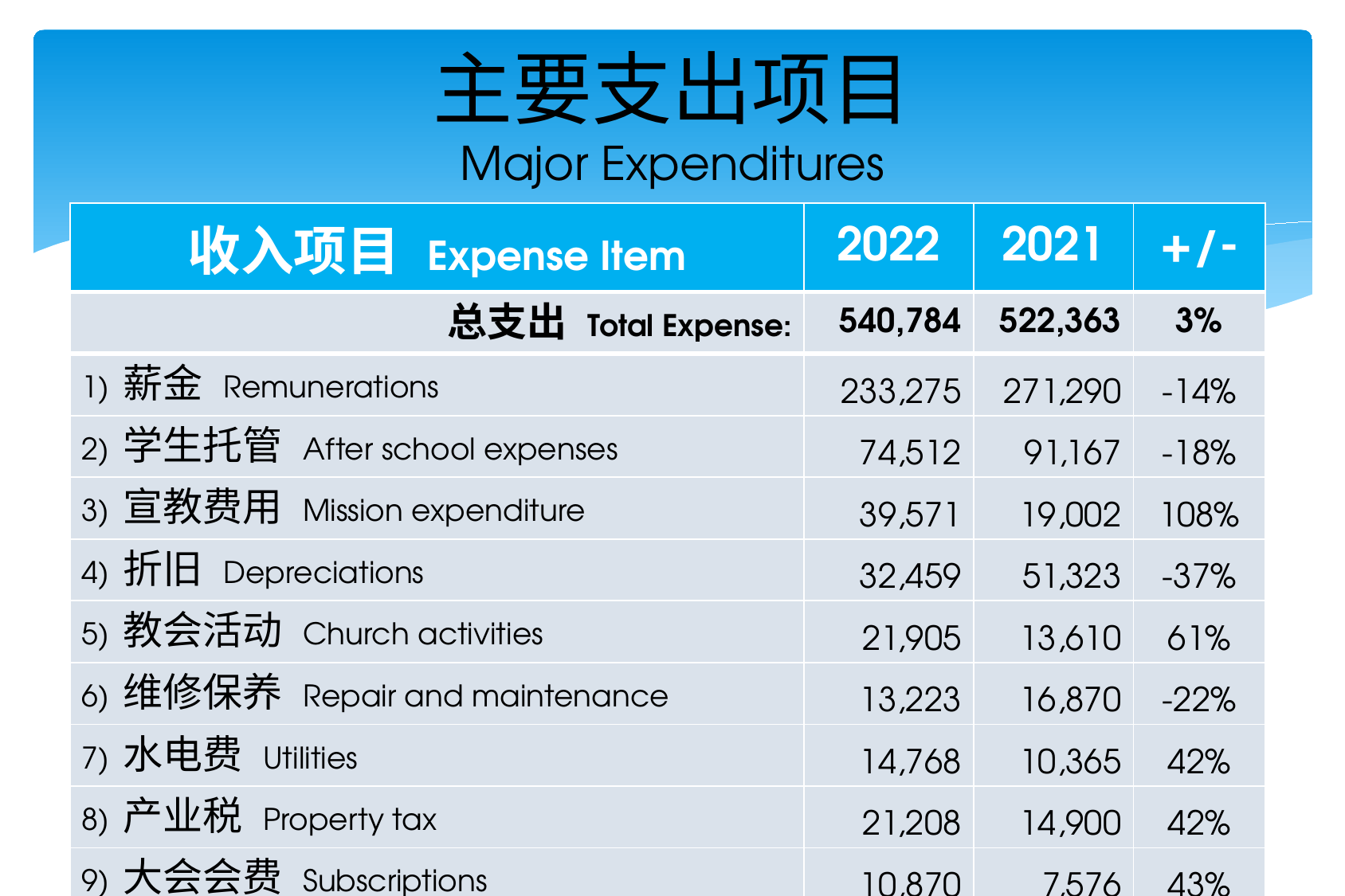

# 主要支出项目 Major Expenditures
| 收入项目 Expense Item | 2022 | 2021 | +/- |
| --- | --- | --- | --- |
| 总支出 Total Expense: | 540,784 | 522,363 | 3% |
| 1) 薪金 Remunerations | 233,275 | 271,290 | -14% |
| 2) 学生托管 After school expenses | 74,512 | 91,167 | -18% |
| 3) 宣教费用 Mission expenditure | 39,571 | 19,002 | 108% |
| 4) 折旧 Depreciations | 32,459 | 51,323 | -37% |
| 5) 教会活动 Church activities | 21,905 | 13,610 | 61% |
| 6) 维修保养 Repair and maintenance | 13,223 | 16,870 | -22% |
| 7) 水电费 Utilities | 14,768 | 10,365 | 42% |
| 8) 产业税 Property tax | 21,208 | 14,900 | 42% |
| 9) 大会会费 Subscriptions | 10,870 | 7,576 | 43% |